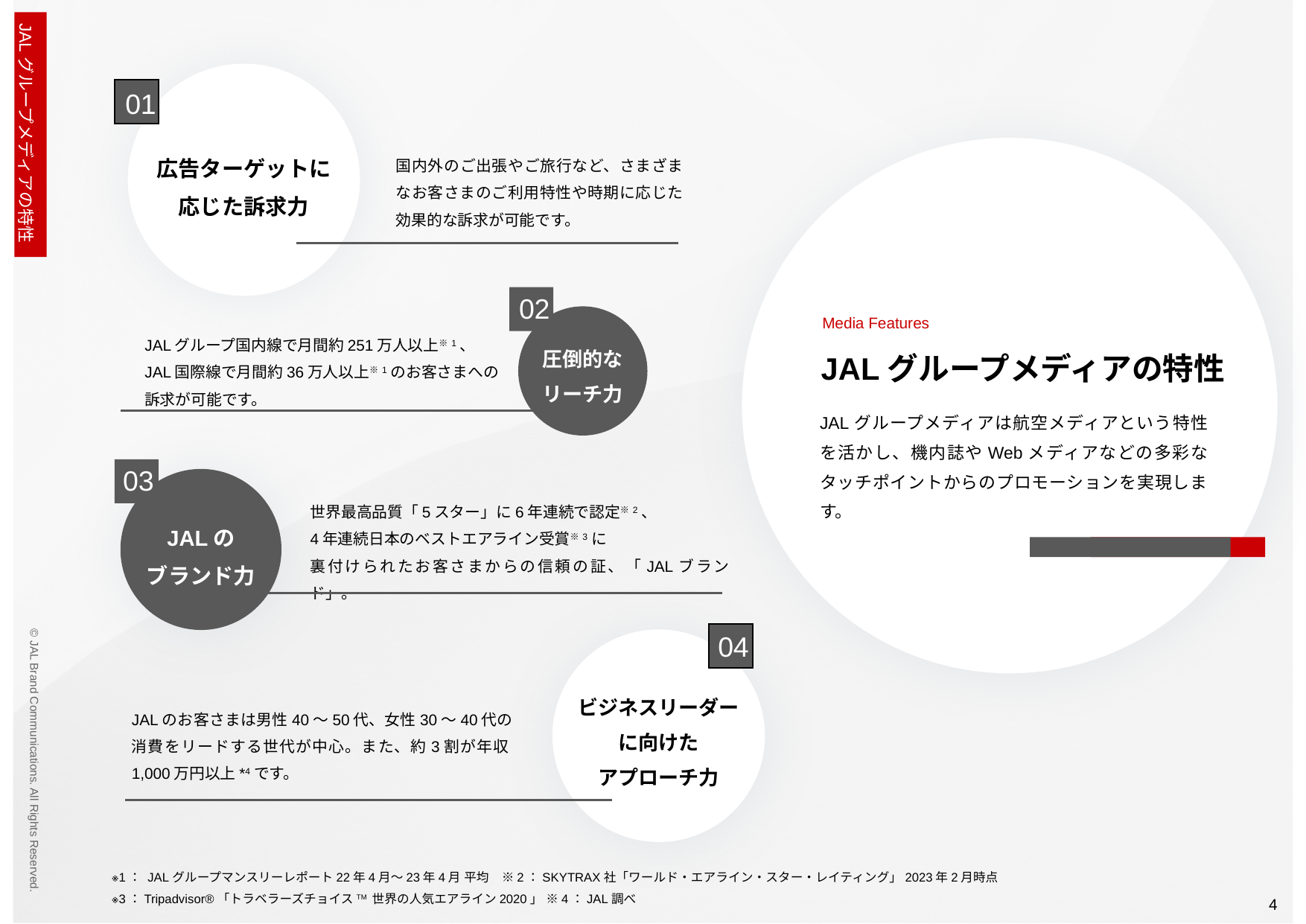

01

JALグループメディアの特性
広告ターゲットに
応じた訴求力

国内外のご出張やご旅行など、さまざまなお客さまのご利用特性や時期に応じた効果的な訴求が可能です。
02

Media Features

JALグループ国内線で月間約251万人以上※1、
JAL国際線で月間約36万人以上※1のお客さまへの
訴求が可能です。
JALグループメディアの特性
圧倒的な
リーチ力
JALグループメディアは航空メディアという特性を活かし、機内誌やWebメディアなどの多彩なタッチポイントからのプロモーションを実現します。
03

世界最高品質「5スター」に6年連続で認定※2、
4年連続日本のベストエアライン受賞※3に
裏付けられたお客さまからの信頼の証、「JALブランド」。
JALの
ブランド力

04

ビジネスリーダー
に向けた
アプローチ力
JALのお客さまは男性40～50代、女性30～40代の消費をリードする世代が中心。また、約3割が年収1,000万円以上*4です。
※1： JALグループマンスリーレポート22年4月～23年4月 平均　※2：SKYTRAX社「ワールド・エアライン・スター・レイティング」2023年2月時点
※3：Tripadvisor®「トラベラーズチョイスTM 世界の人気エアライン2020」 ※4：JAL調べ
4